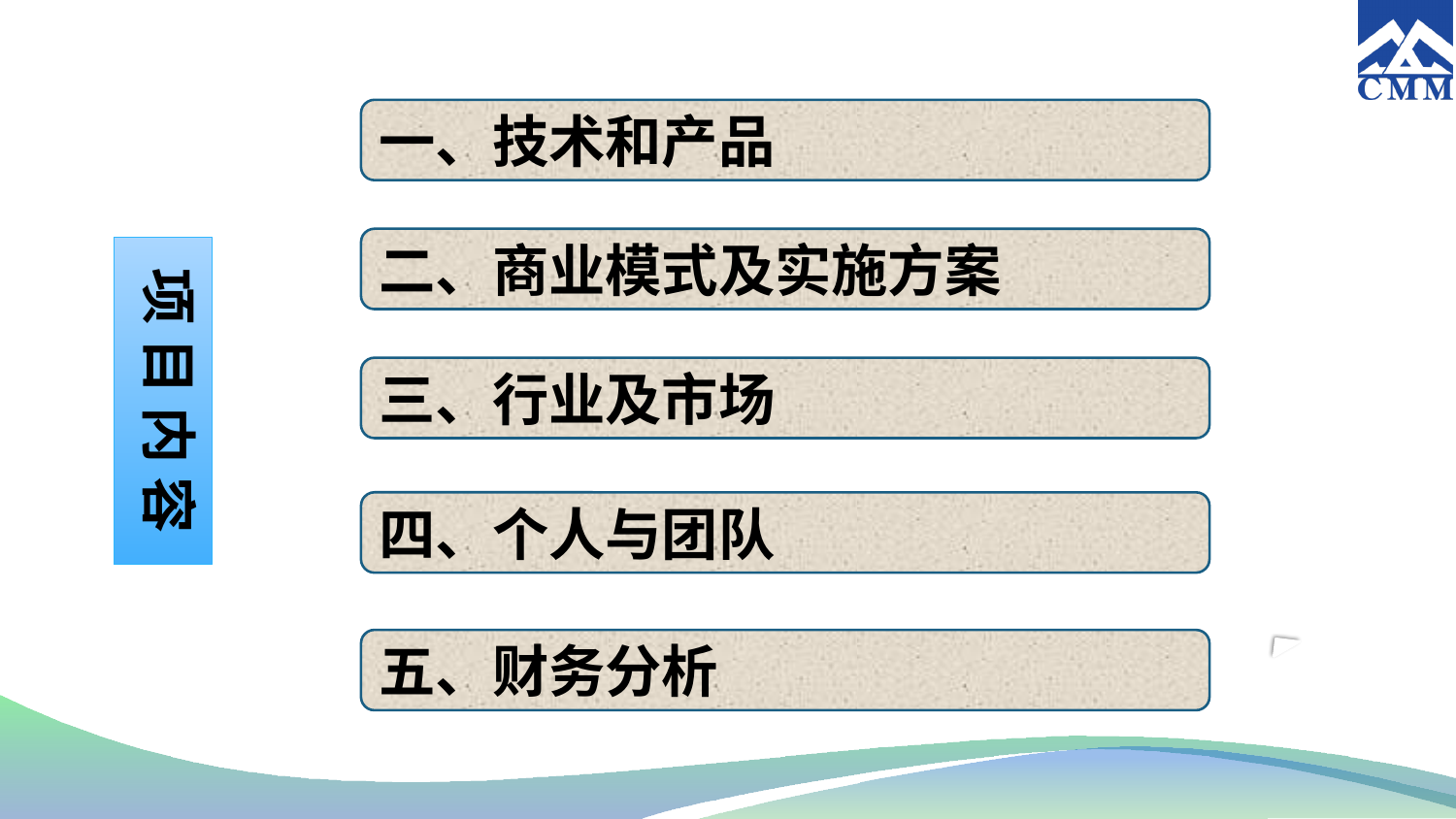

一、技术和产品
二、商业模式及实施方案
项 目 内 容
三、行业及市场
四、个人与团队
五、财务分析